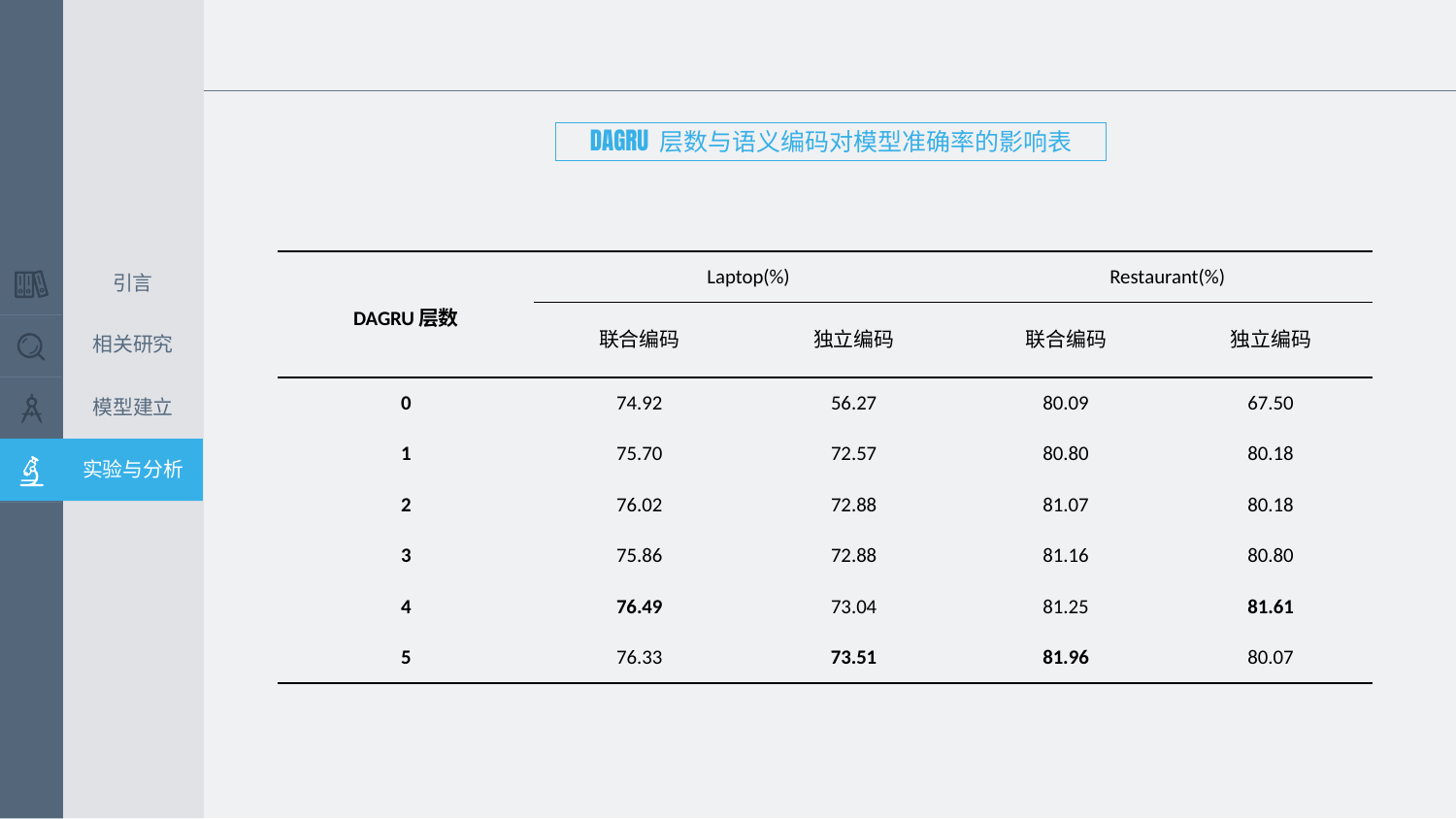

DAGRU 层数与语义编码对模型准确率的影响表
| DAGRU层数 | Laptop(%) |  | Restaurant(%) |  |
| --- | --- | --- | --- | --- |
|  | 联合编码 | 独立编码 | 联合编码 | 独立编码 |
| 0 | 74.92 | 56.27 | 80.09 | 67.50 |
| 1 | 75.70 | 72.57 | 80.80 | 80.18 |
| 2 | 76.02 | 72.88 | 81.07 | 80.18 |
| 3 | 75.86 | 72.88 | 81.16 | 80.80 |
| 4 | 76.49 | 73.04 | 81.25 | 81.61 |
| 5 | 76.33 | 73.51 | 81.96 | 80.07 |
引言

相关研究

模型建立

实验与分析